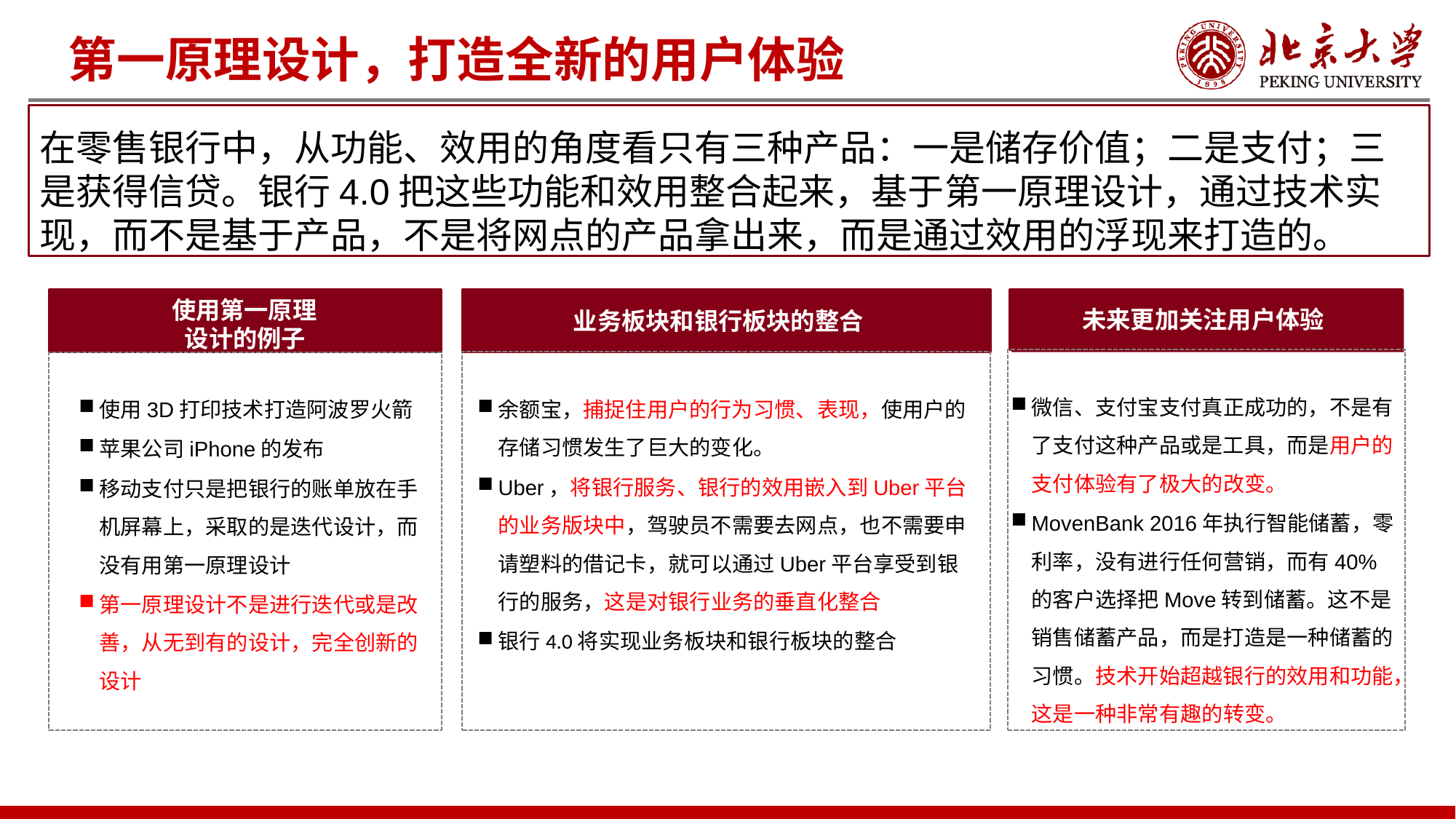

# 第一原理设计，打造全新的用户体验
在零售银行中，从功能、效用的角度看只有三种产品：一是储存价值；二是支付；三是获得信贷。银行4.0把这些功能和效用整合起来，基于第一原理设计，通过技术实现，而不是基于产品，不是将网点的产品拿出来，而是通过效用的浮现来打造的。

 使用第一原理设计的例子
未来更加关注用户体验
业务板块和银行板块的整合

微信、支付宝支付真正成功的，不是有了支付这种产品或是工具，而是用户的支付体验有了极大的改变。
MovenBank 2016年执行智能储蓄，零利率，没有进行任何营销，而有40%的客户选择把Move转到储蓄。这不是销售储蓄产品，而是打造是一种储蓄的习惯。技术开始超越银行的效用和功能，这是一种非常有趣的转变。
使用3D打印技术打造阿波罗火箭
苹果公司iPhone的发布
移动支付只是把银行的账单放在手机屏幕上，采取的是迭代设计，而没有用第一原理设计
第一原理设计不是进行迭代或是改善，从无到有的设计，完全创新的设计
余额宝，捕捉住用户的行为习惯、表现，使用户的存储习惯发生了巨大的变化。
Uber，将银行服务、银行的效用嵌入到Uber平台的业务版块中，驾驶员不需要去网点，也不需要申请塑料的借记卡，就可以通过Uber平台享受到银行的服务，这是对银行业务的垂直化整合
银行4.0将实现业务板块和银行板块的整合